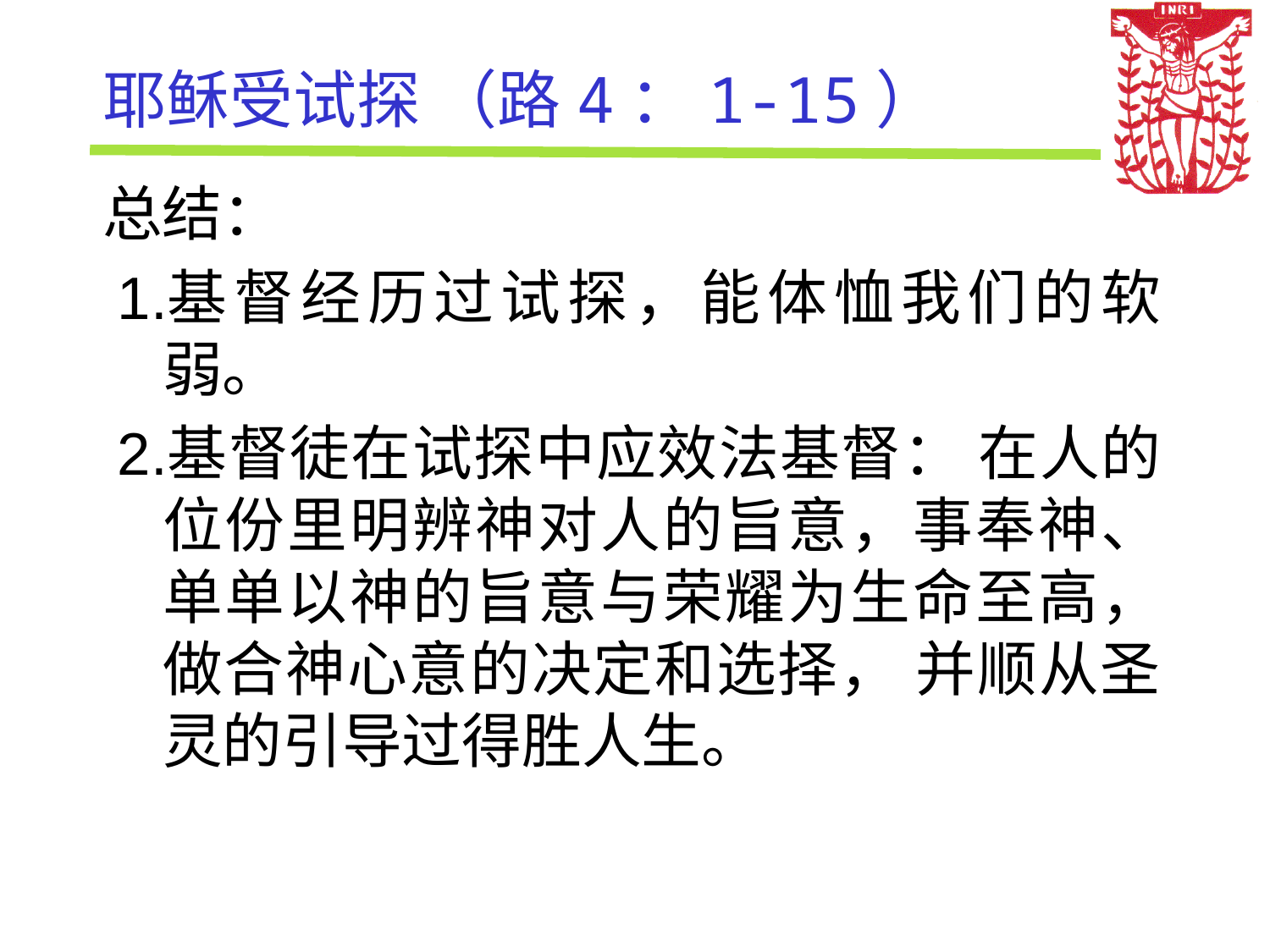

# 耶稣受试探 （路4：1-15）
总结：
基督经历过试探，能体恤我们的软弱。
基督徒在试探中应效法基督： 在人的位份里明辨神对人的旨意，事奉神、单单以神的旨意与荣耀为生命至高，做合神心意的决定和选择， 并顺从圣灵的引导过得胜人生。